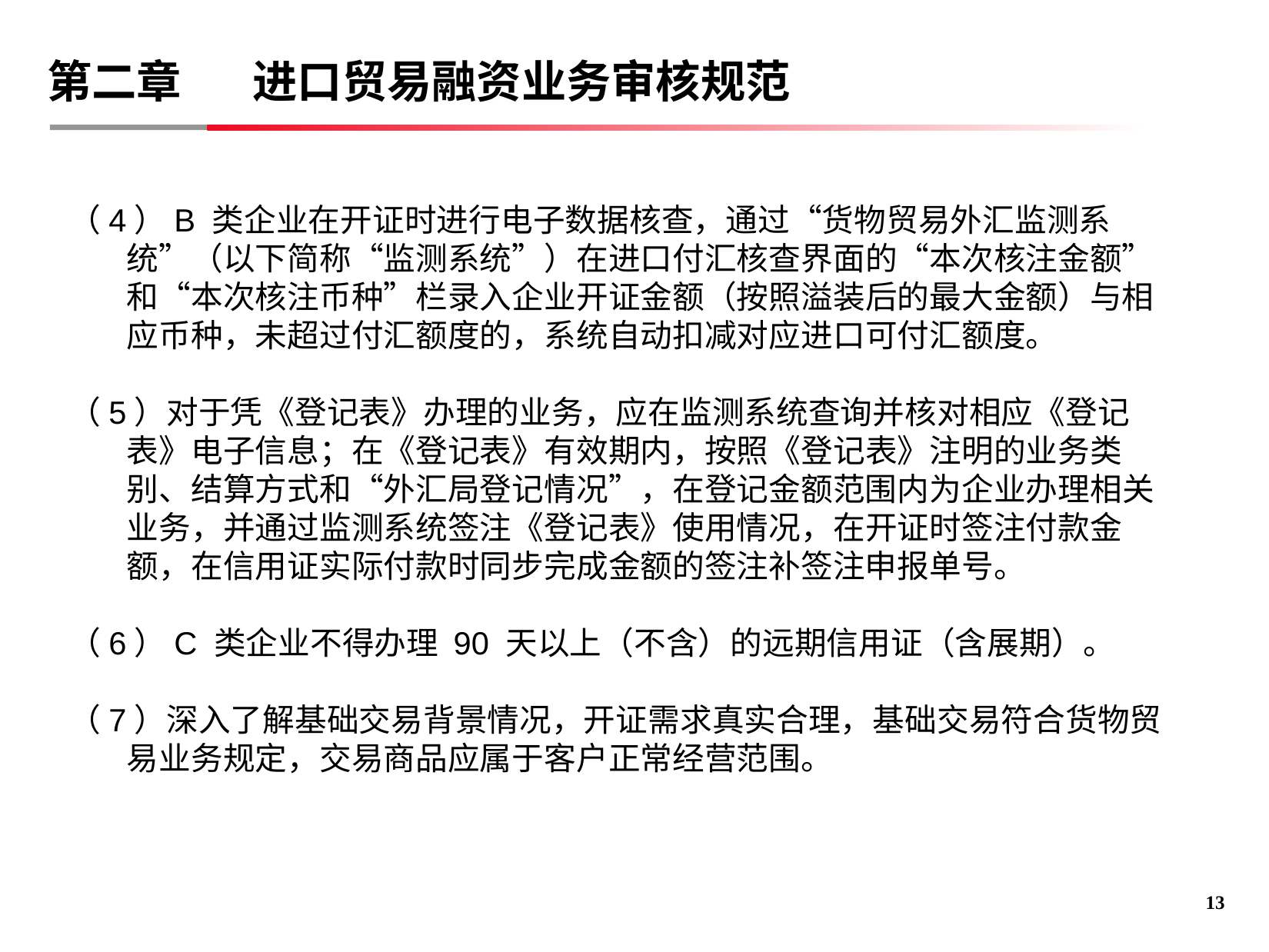

# 第二章       进口贸易融资业务审核规范
（4）B 类企业在开证时进行电子数据核查，通过“货物贸易外汇监测系统”（以下简称“监测系统”）在进口付汇核查界面的“本次核注金额”和“本次核注币种”栏录入企业开证金额（按照溢装后的最大金额）与相应币种，未超过付汇额度的，系统自动扣减对应进口可付汇额度。

（5）对于凭《登记表》办理的业务，应在监测系统查询并核对相应《登记表》电子信息；在《登记表》有效期内，按照《登记表》注明的业务类别、结算方式和“外汇局登记情况”，在登记金额范围内为企业办理相关业务，并通过监测系统签注《登记表》使用情况，在开证时签注付款金额，在信用证实际付款时同步完成金额的签注补签注申报单号。

（6）C 类企业不得办理 90 天以上（不含）的远期信用证（含展期）。

（7）深入了解基础交易背景情况，开证需求真实合理，基础交易符合货物贸易业务规定，交易商品应属于客户正常经营范围。

13